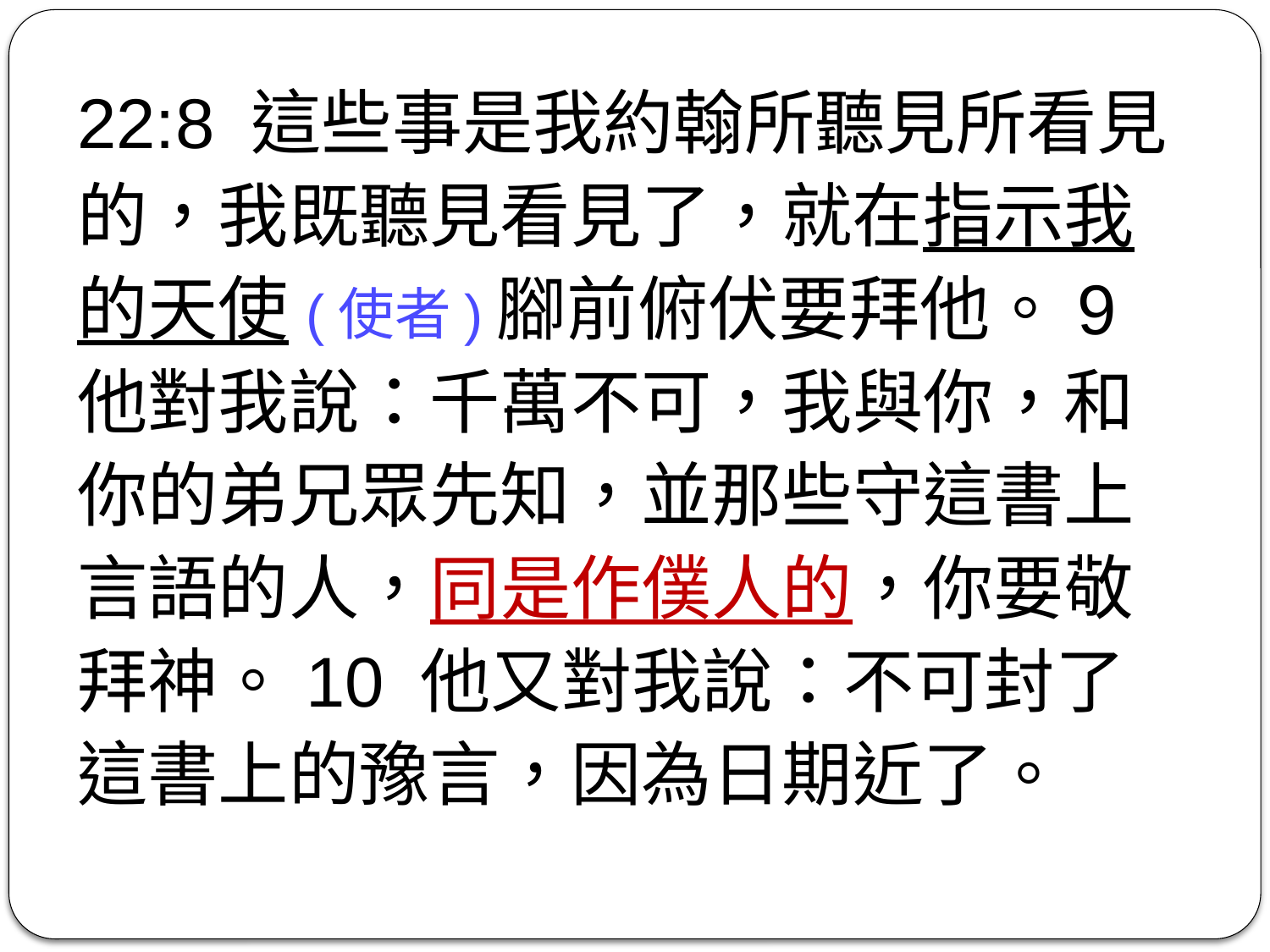

22:8 這些事是我約翰所聽見所看見的，我既聽見看見了，就在指示我的天使(使者)腳前俯伏要拜他。9 他對我說：千萬不可，我與你，和你的弟兄眾先知，並那些守這書上言語的人，同是作僕人的，你要敬拜神。10 他又對我說：不可封了這書上的豫言，因為日期近了。